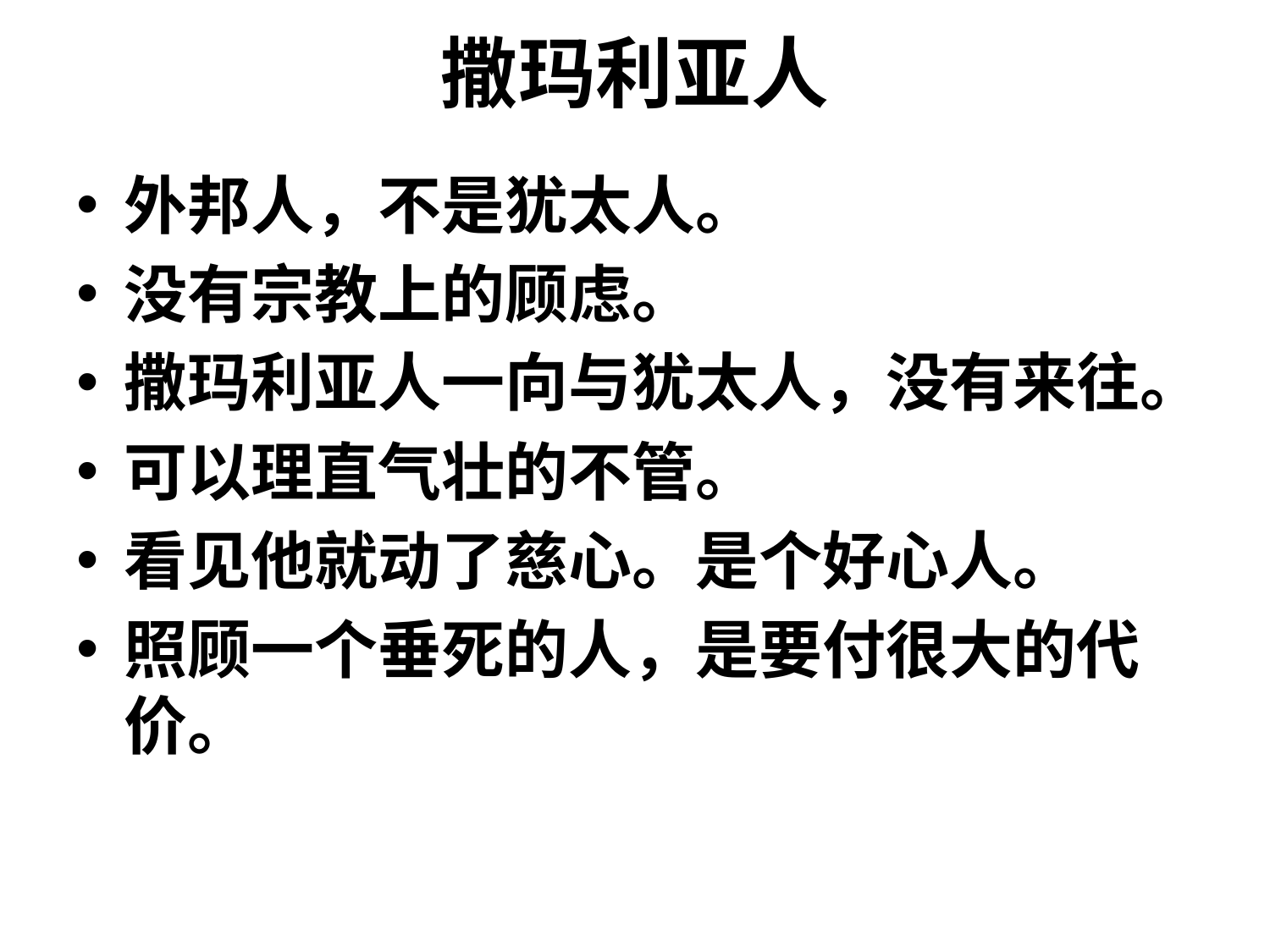

# 撒玛利亚人
外邦人，不是犹太人。
没有宗教上的顾虑。
撒玛利亚人一向与犹太人，没有来往。
可以理直气壮的不管。
看见他就动了慈心。是个好心人。
照顾一个垂死的人，是要付很大的代价。